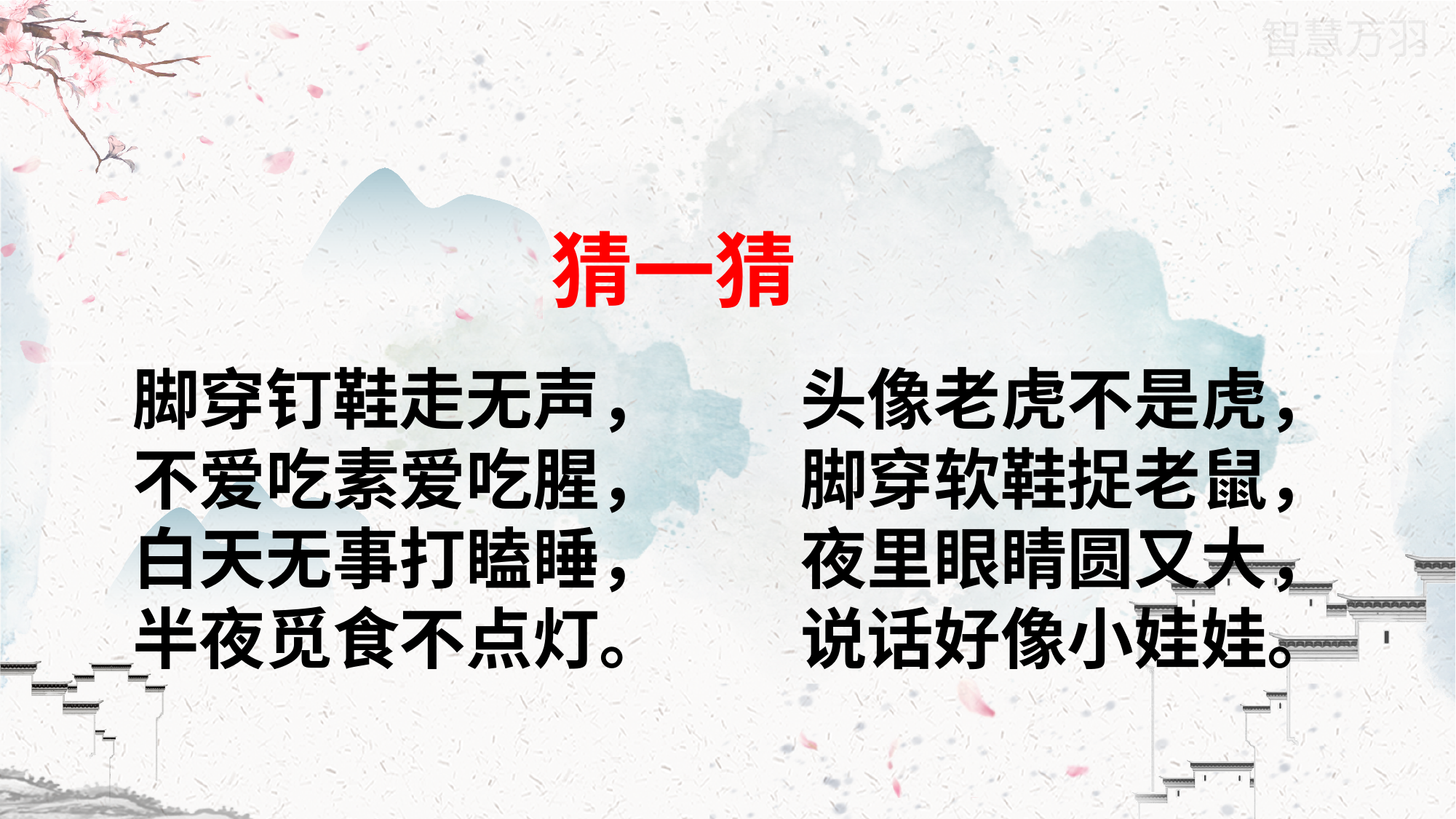

猜一猜
头像老虎不是虎，
脚穿软鞋捉老鼠，
夜里眼睛圆又大，
说话好像小娃娃。
脚穿钉鞋走无声，
不爱吃素爱吃腥，
白天无事打瞌睡，
半夜觅食不点灯。